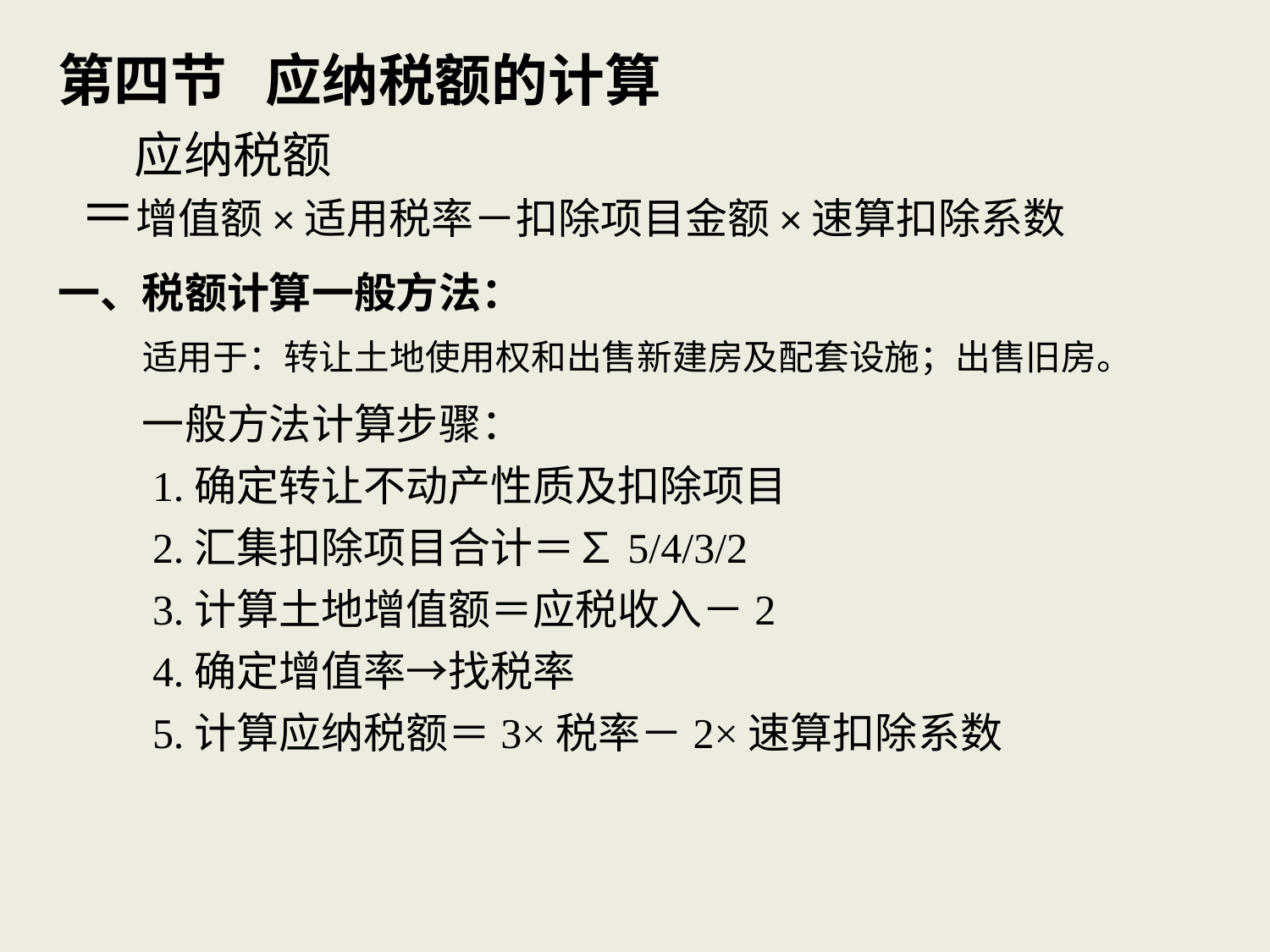

第四节   应纳税额的计算
     应纳税额
  ＝增值额×适用税率－扣除项目金额×速算扣除系数
一、税额计算一般方法：
　　适用于：转让土地使用权和出售新建房及配套设施；出售旧房。
　　一般方法计算步骤：
　　1.确定转让不动产性质及扣除项目
　　2.汇集扣除项目合计＝∑5/4/3/2
　　3.计算土地增值额＝应税收入－2
　　4.确定增值率→找税率
　　5.计算应纳税额＝3×税率－2×速算扣除系数